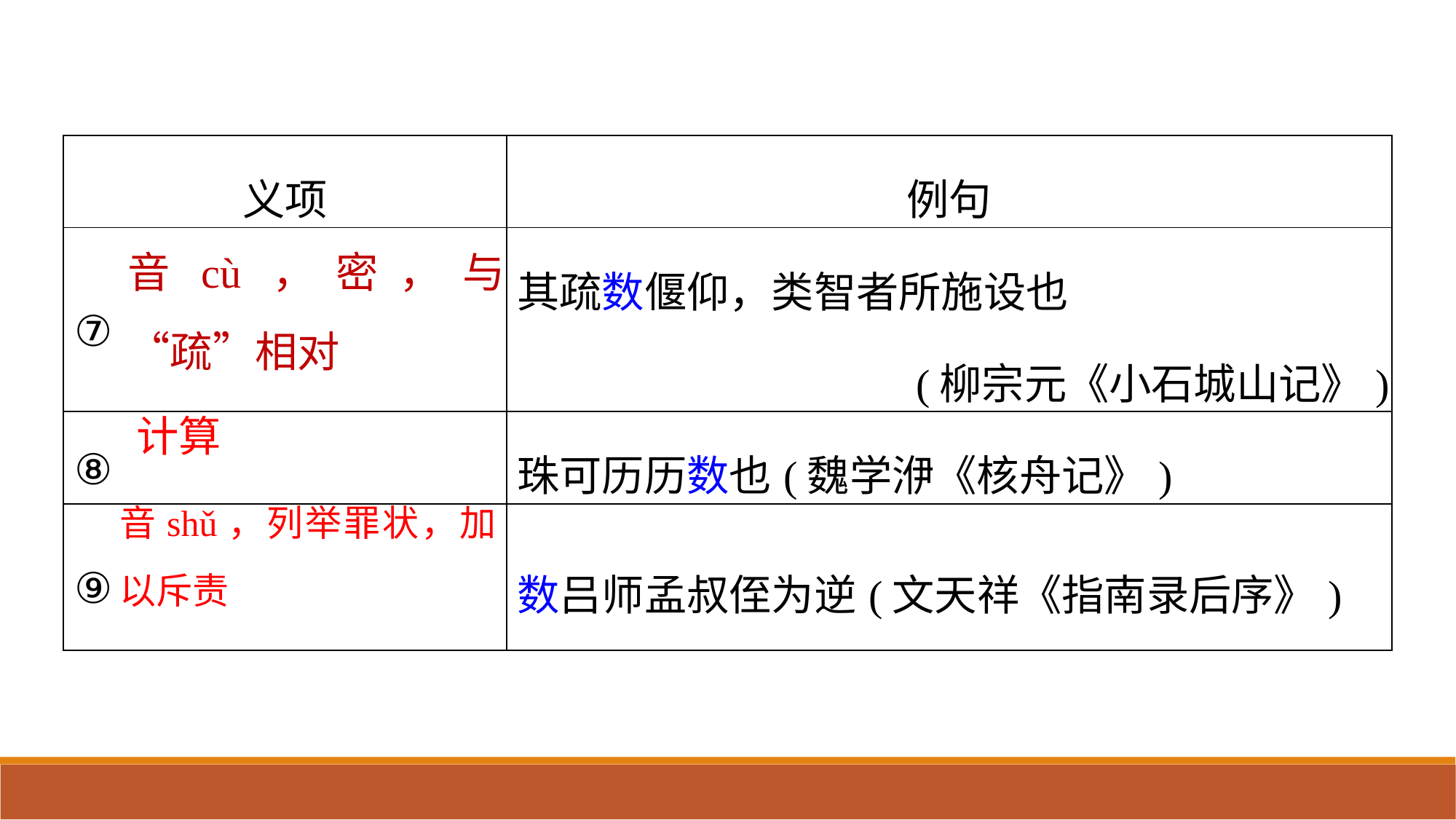

| 义项 | 例句 |
| --- | --- |
| ⑦ | 其疏数偃仰，类智者所施设也 (柳宗元《小石城山记》) |
| ⑧ | 珠可历历数也(魏学洢《核舟记》) |
| ⑨ | 数吕师孟叔侄为逆(文天祥《指南录后序》) |
音cù，密，与“疏”相对
计算
音shǔ，列举罪状，加以斥责